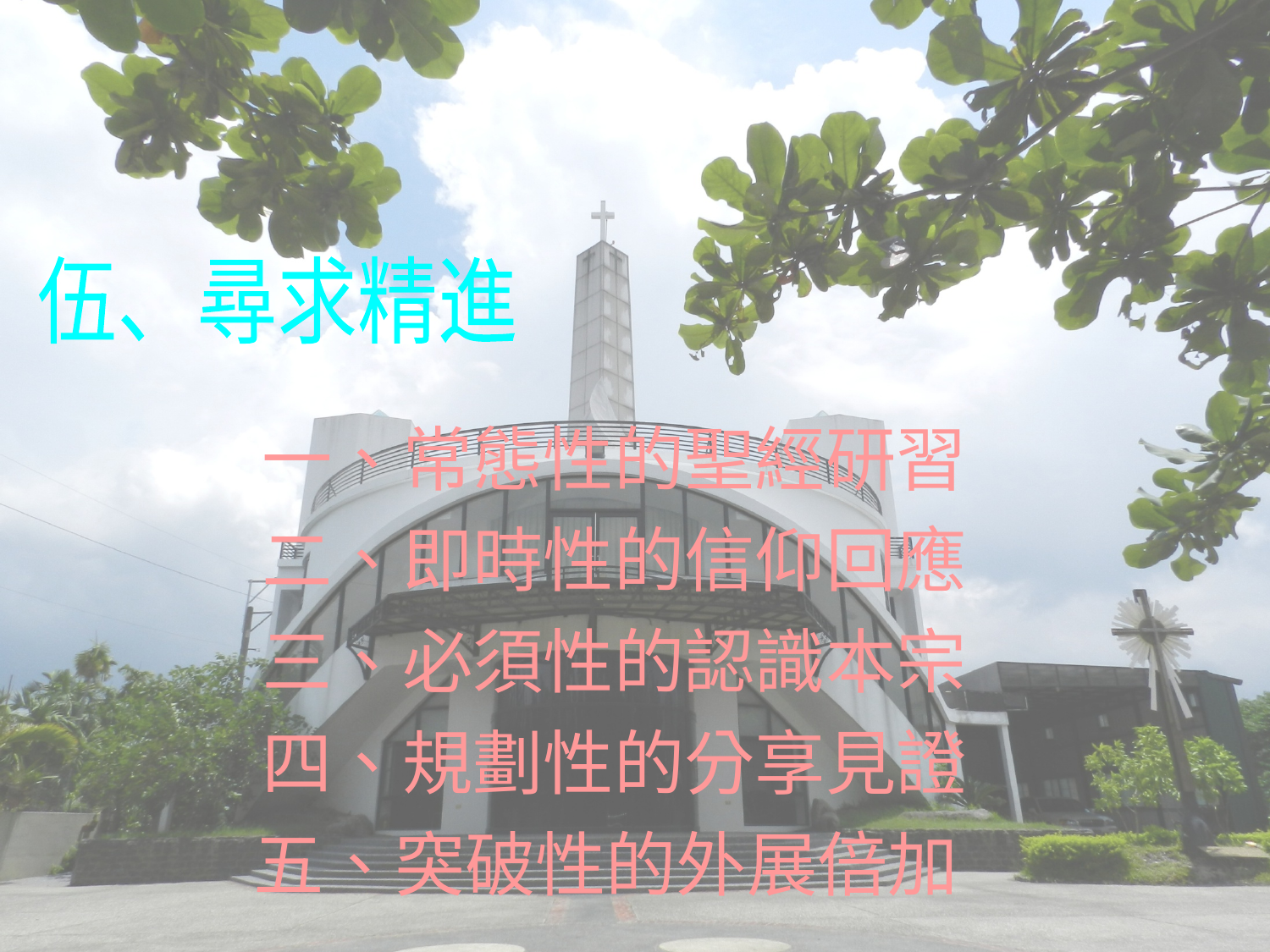

伍、尋求精進
一、常態性的聖經研習
二、即時性的信仰回應
三、必須性的認識本宗
四、規劃性的分享見證
五、突破性的外展倍加